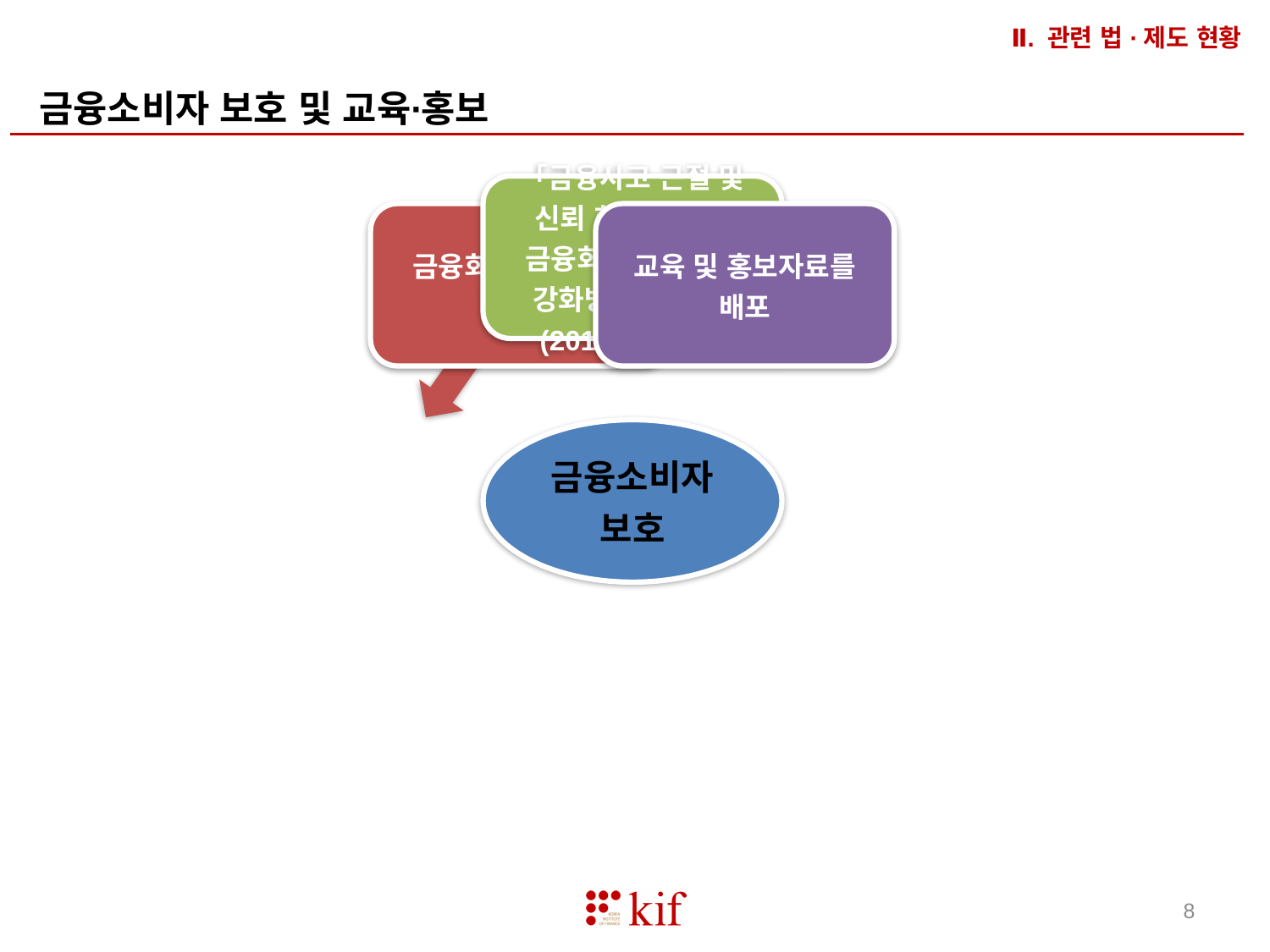

Ⅱ. 관련 법 ∙ 제도 현황
금융소비자 보호 및 교육∙홍보
금융소비자 보호
8